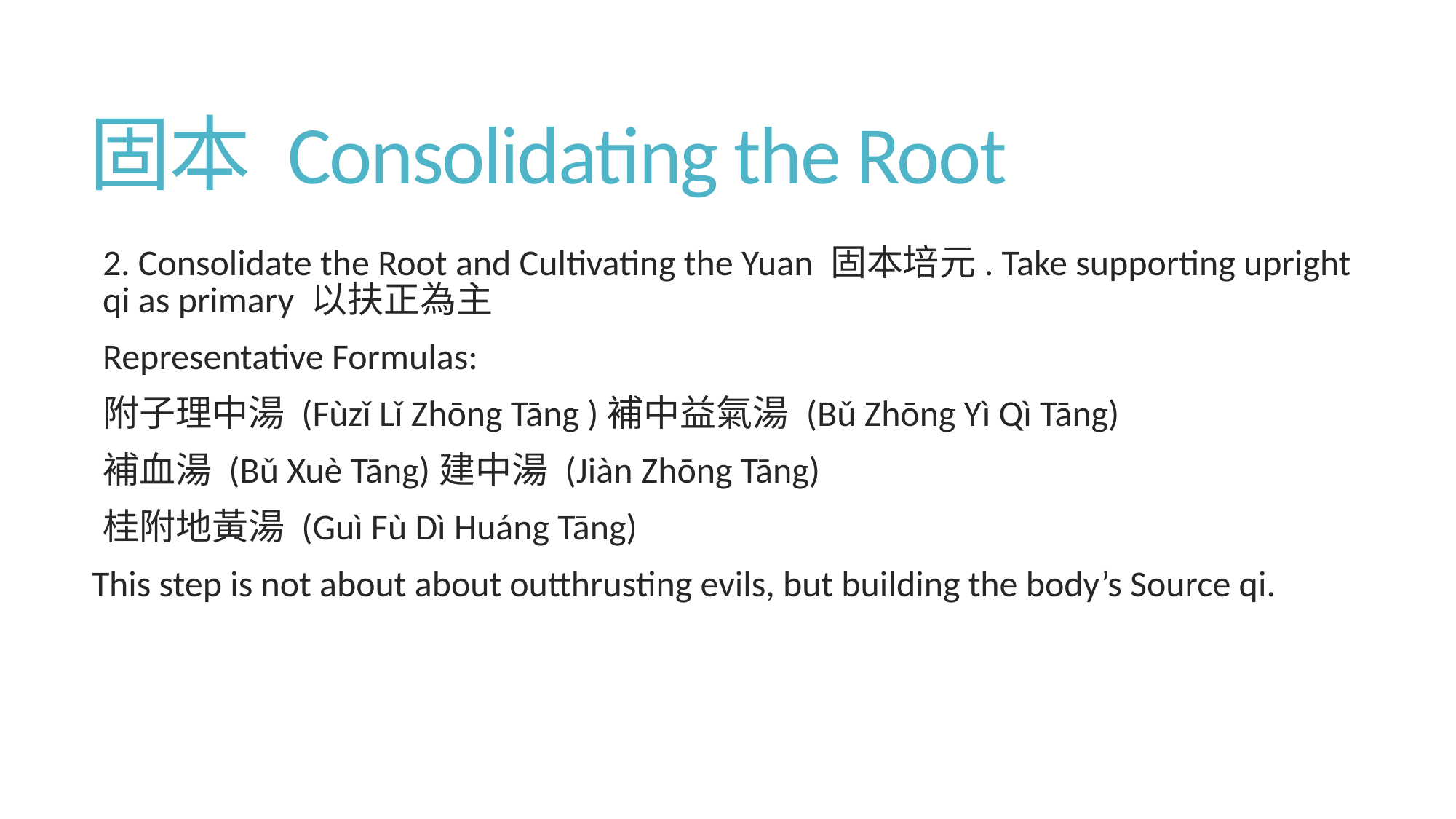

# 固本 Consolidating the Root
2. Consolidate the Root and Cultivating the Yuan 固本培元. Take supporting upright qi as primary 以扶正為主
Representative Formulas:
附子理中湯 (Fùzǐ Lǐ Zhōng Tāng )補中益氣湯 (Bǔ Zhōng Yì Qì Tāng)
補血湯 (Bǔ Xuè Tāng)建中湯 (Jiàn Zhōng Tāng)
桂附地黃湯 (Guì Fù Dì Huáng Tāng)
This step is not about about outthrusting evils, but building the body’s Source qi.